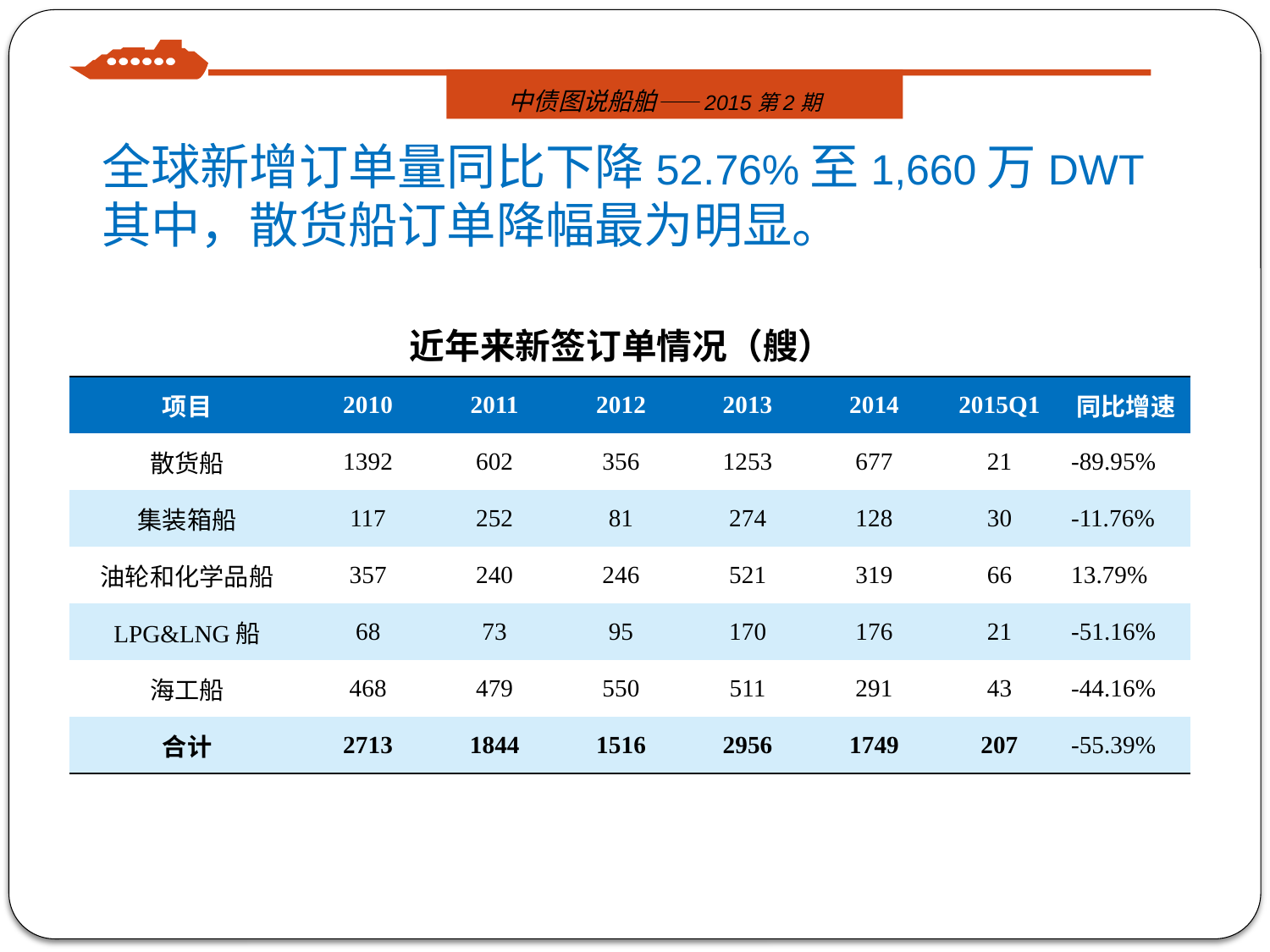

中债图说船舶——2015第2期
全球新增订单量同比下降52.76%至1,660万DWT
其中，散货船订单降幅最为明显。
近年来新签订单情况（艘）
| 项目 | 2010 | 2011 | 2012 | 2013 | 2014 | 2015Q1 | 同比增速 |
| --- | --- | --- | --- | --- | --- | --- | --- |
| 散货船 | 1392 | 602 | 356 | 1253 | 677 | 21 | -89.95% |
| 集装箱船 | 117 | 252 | 81 | 274 | 128 | 30 | -11.76% |
| 油轮和化学品船 | 357 | 240 | 246 | 521 | 319 | 66 | 13.79% |
| LPG&LNG船 | 68 | 73 | 95 | 170 | 176 | 21 | -51.16% |
| 海工船 | 468 | 479 | 550 | 511 | 291 | 43 | -44.16% |
| 合计 | 2713 | 1844 | 1516 | 2956 | 1749 | 207 | -55.39% |